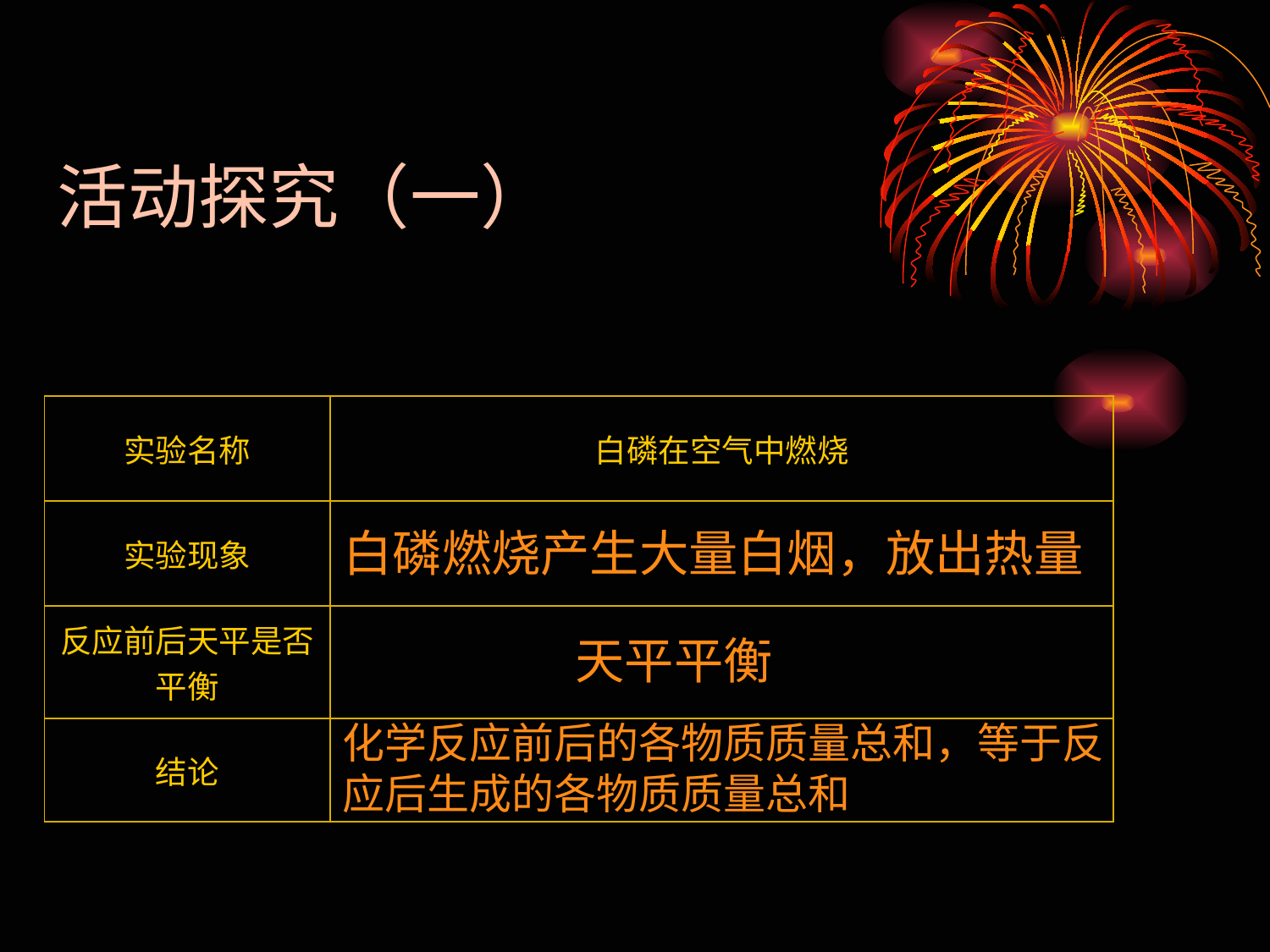

活动探究（一）
| 实验名称 | 白磷在空气中燃烧 |
| --- | --- |
| 实验现象 |  |
| 反应前后天平是否平衡 |  |
| 结论 |  |
白磷燃烧产生大量白烟，放出热量
天平平衡
化学反应前后的各物质质量总和，等于反应后生成的各物质质量总和